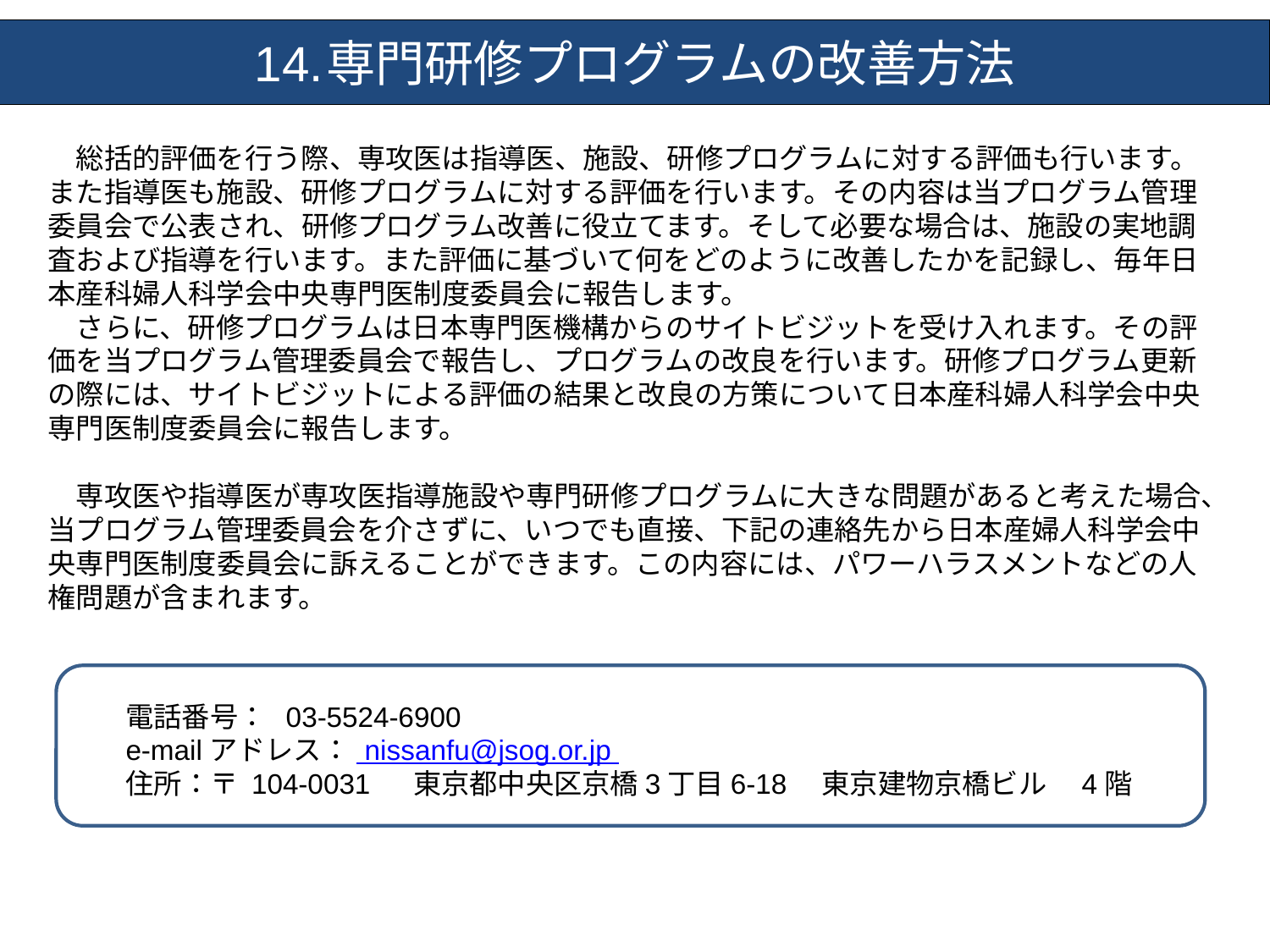

専門研修プログラムの改善方法
　総括的評価を行う際、専攻医は指導医、施設、研修プログラムに対する評価も行います。また指導医も施設、研修プログラムに対する評価を行います。その内容は当プログラム管理委員会で公表され、研修プログラム改善に役立てます。そして必要な場合は、施設の実地調査および指導を行います。また評価に基づいて何をどのように改善したかを記録し、毎年日本産科婦人科学会中央専門医制度委員会に報告します。
　さらに、研修プログラムは日本専門医機構からのサイトビジットを受け入れます。その評価を当プログラム管理委員会で報告し、プログラムの改良を行います。研修プログラム更新の際には、サイトビジットによる評価の結果と改良の方策について日本産科婦人科学会中央専門医制度委員会に報告します。

　専攻医や指導医が専攻医指導施設や専門研修プログラムに大きな問題があると考えた場合、当プログラム管理委員会を介さずに、いつでも直接、下記の連絡先から日本産婦人科学会中央専門医制度委員会に訴えることができます。この内容には、パワーハラスメントなどの人権問題が含まれます。

電話番号：  03-5524-6900
e-mailアドレス： nissanfu@jsog.or.jp
住所：〒 104-0031 　東京都中央区京橋3丁目6-18　東京建物京橋ビル　4階